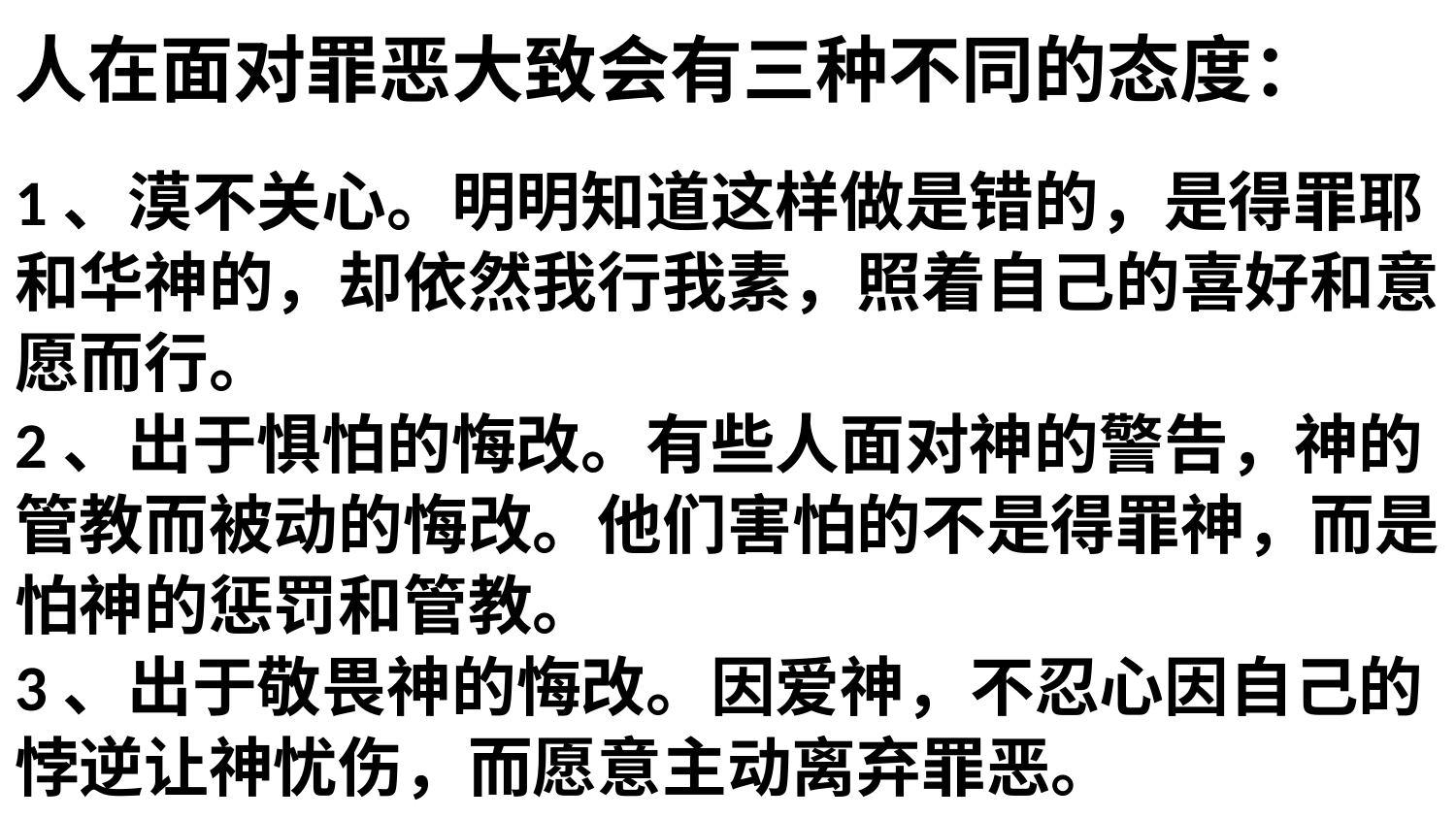

人在面对罪恶大致会有三种不同的态度：
# 1、漠不关心。明明知道这样做是错的，是得罪耶和华神的，却依然我行我素，照着自己的喜好和意愿而行。 2、出于惧怕的悔改。有些人面对神的警告，神的管教而被动的悔改。他们害怕的不是得罪神，而是怕神的惩罚和管教。 3、出于敬畏神的悔改。因爱神，不忍心因自己的悖逆让神忧伤，而愿意主动离弃罪恶。